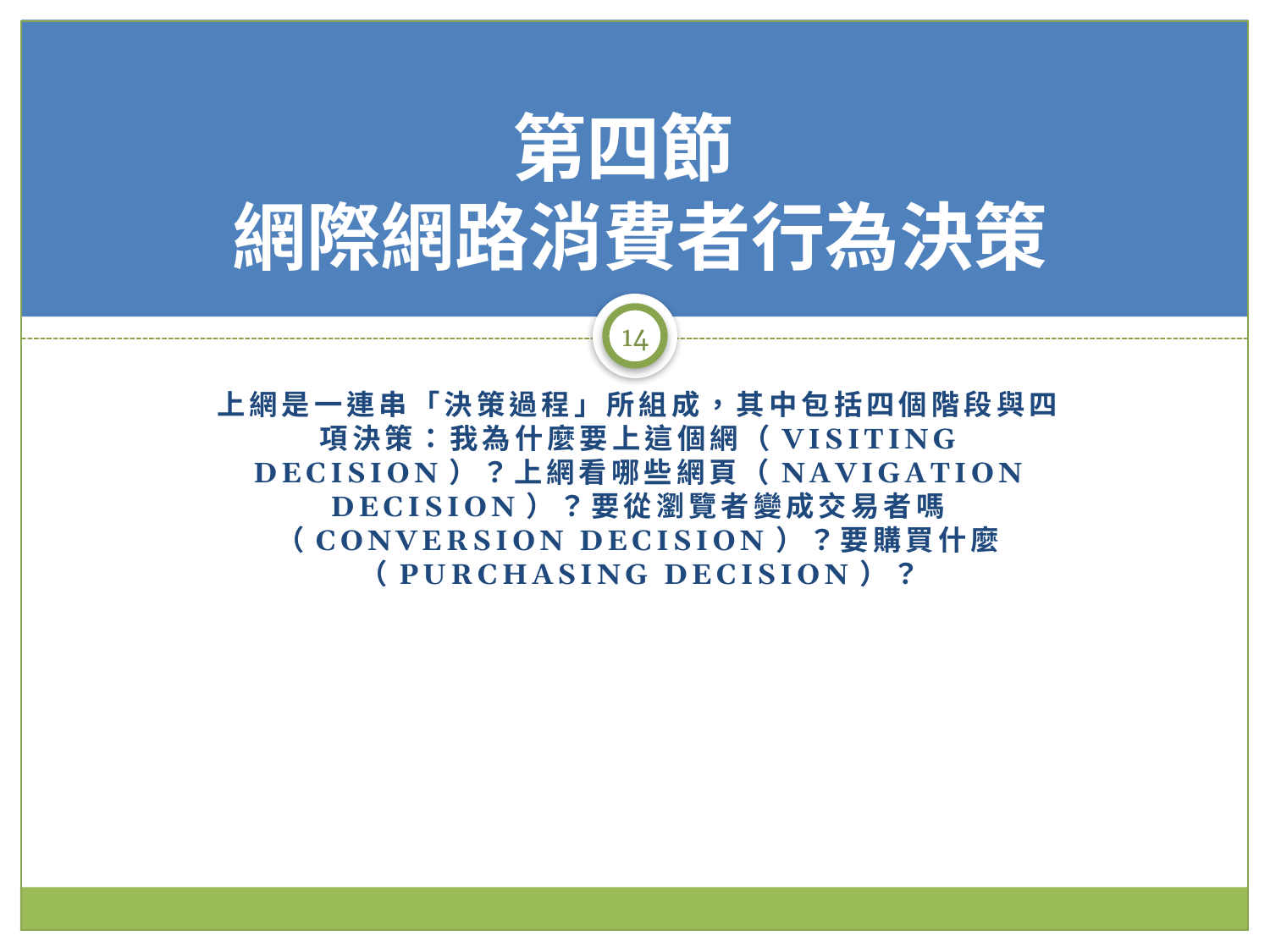

# 第四節 網際網路消費者行為決策
14
上網是一連串「決策過程」所組成，其中包括四個階段與四項決策：我為什麼要上這個網（visiting decision）？上網看哪些網頁（navigation decision）？要從瀏覽者變成交易者嗎（conversion decision）？要購買什麼（purchasing decision）？